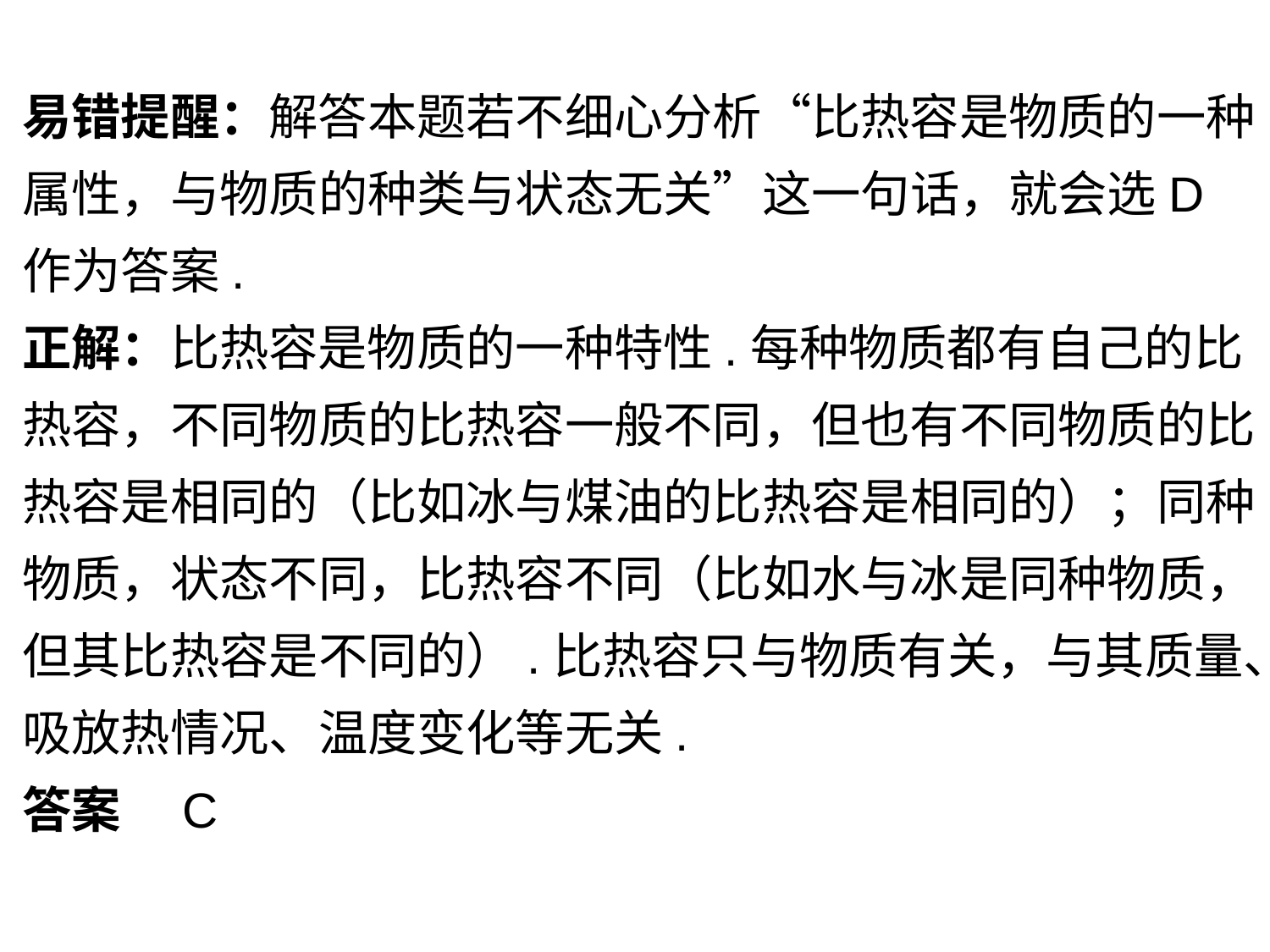

易错提醒：解答本题若不细心分析“比热容是物质的一种属性，与物质的种类与状态无关”这一句话，就会选D作为答案.
正解：比热容是物质的一种特性.每种物质都有自己的比热容，不同物质的比热容一般不同，但也有不同物质的比热容是相同的（比如冰与煤油的比热容是相同的）；同种物质，状态不同，比热容不同（比如水与冰是同种物质，但其比热容是不同的）.比热容只与物质有关，与其质量、吸放热情况、温度变化等无关.
答案　C